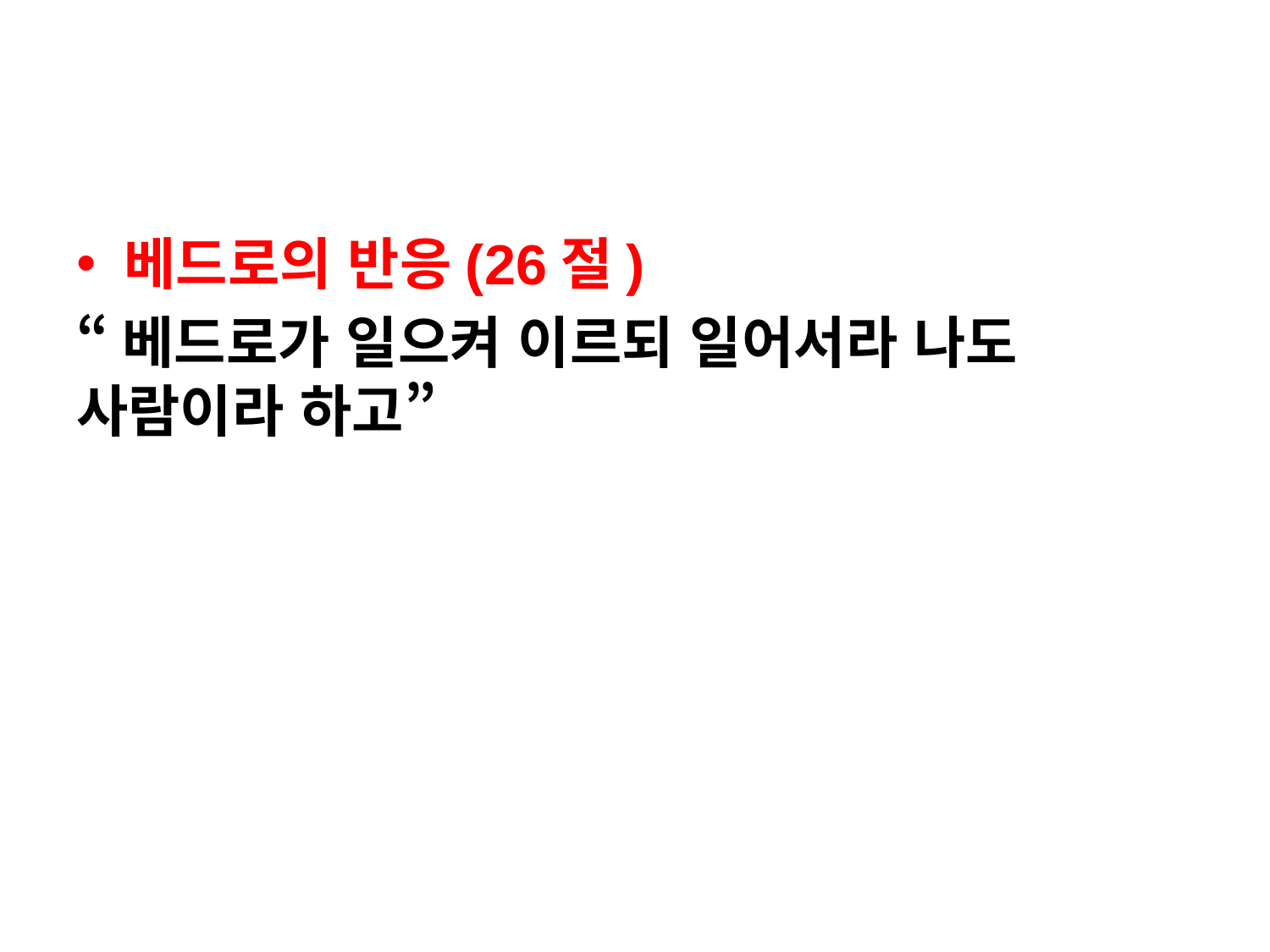

#
베드로의 반응(26절)
“베드로가 일으켜 이르되 일어서라 나도 사람이라 하고”